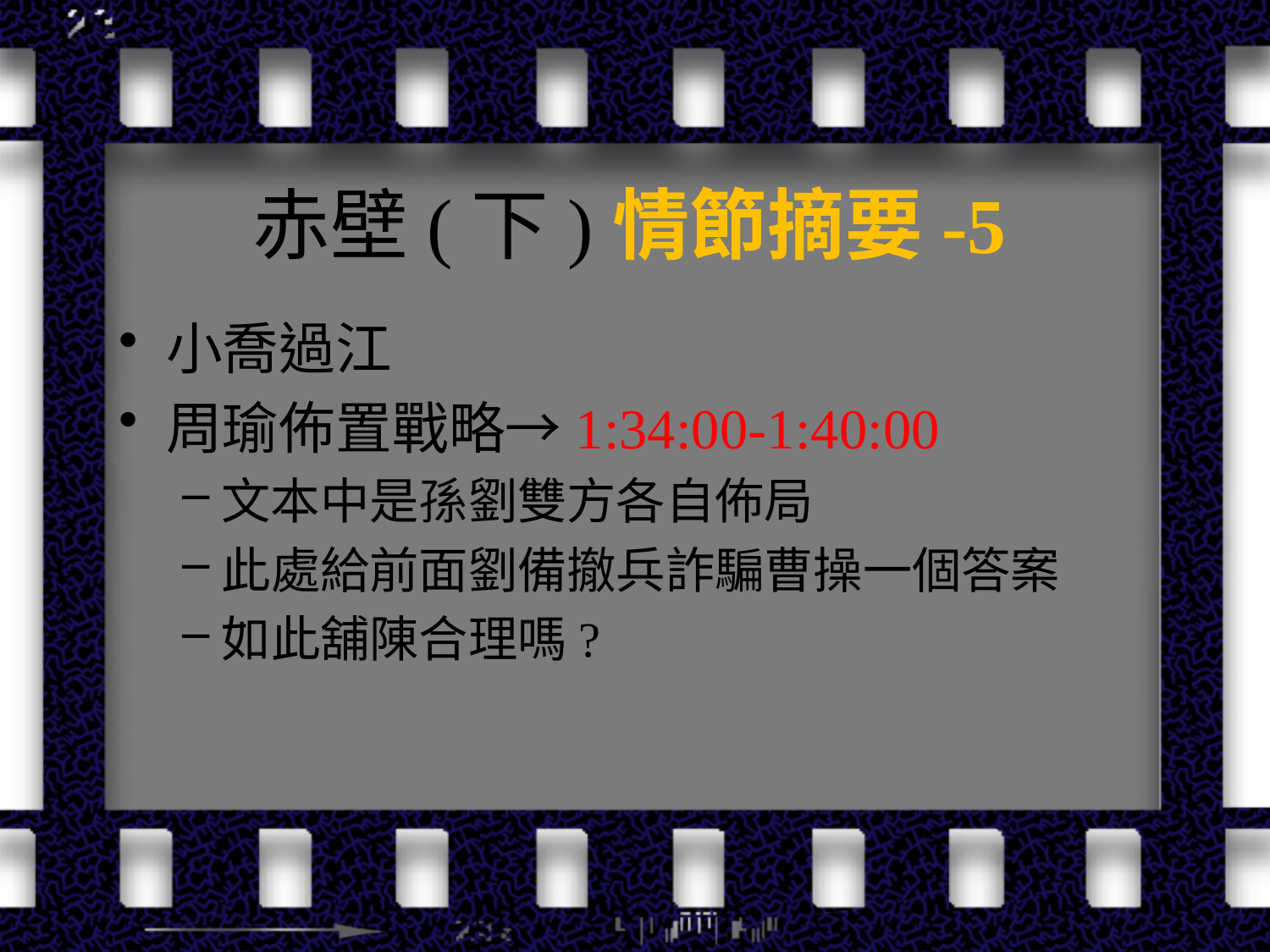

# 赤壁(下)情節摘要-5
小喬過江
周瑜佈置戰略→1:34:00-1:40:00
文本中是孫劉雙方各自佈局
此處給前面劉備撤兵詐騙曹操一個答案
如此舖陳合理嗎?